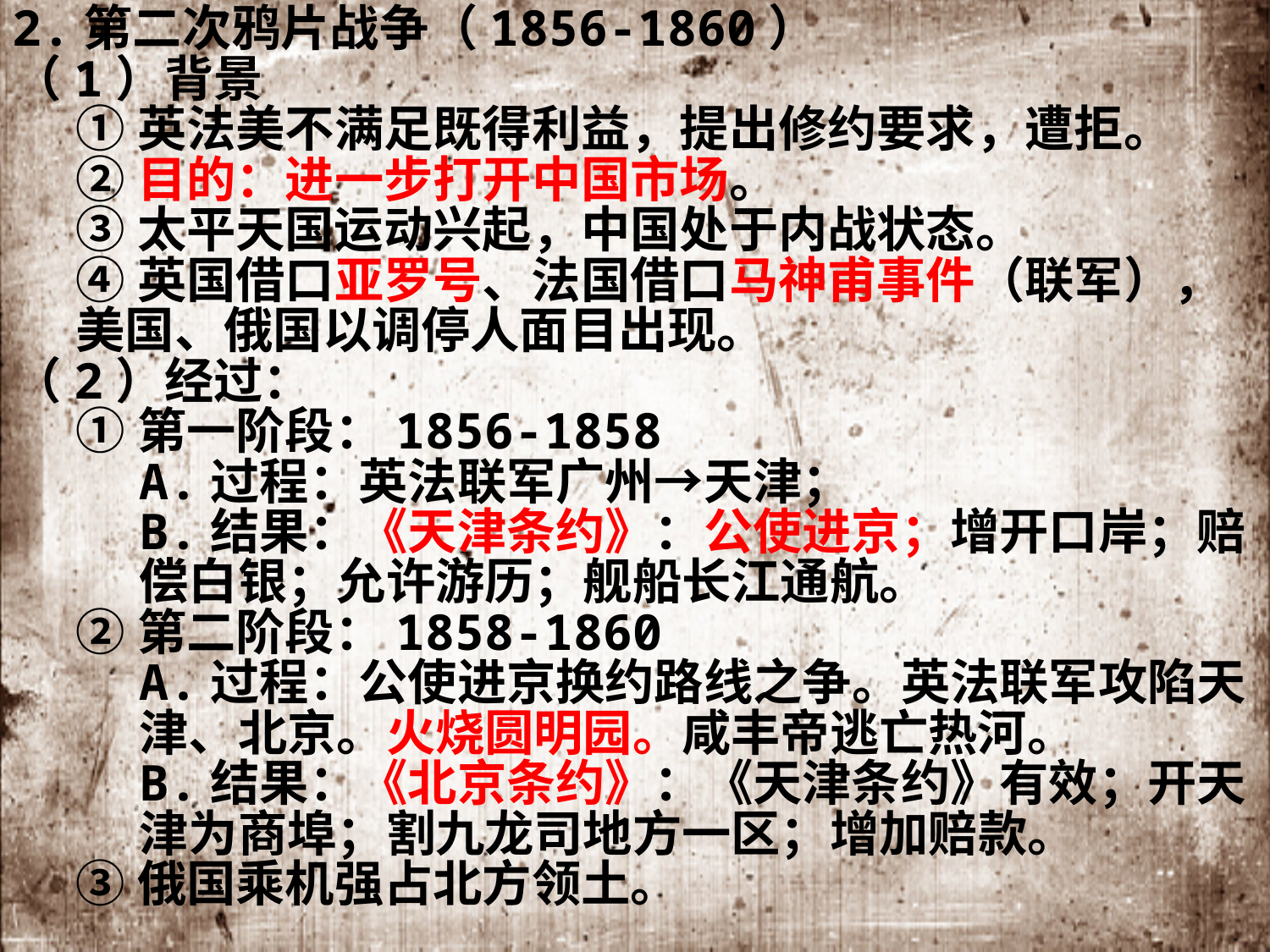

2.第二次鸦片战争（1856-1860）
（1）背景
①英法美不满足既得利益，提出修约要求，遭拒。
②目的：进一步打开中国市场。
③太平天国运动兴起，中国处于内战状态。
④英国借口亚罗号、法国借口马神甫事件（联军），美国、俄国以调停人面目出现。
（2）经过：
①第一阶段：1856-1858
A.过程：英法联军广州→天津；
B.结果：《天津条约》：公使进京；增开口岸；赔偿白银；允许游历；舰船长江通航。
②第二阶段：1858-1860
A.过程：公使进京换约路线之争。英法联军攻陷天津、北京。火烧圆明园。咸丰帝逃亡热河。
B.结果：《北京条约》：《天津条约》有效；开天津为商埠；割九龙司地方一区；增加赔款。
③俄国乘机强占北方领土。